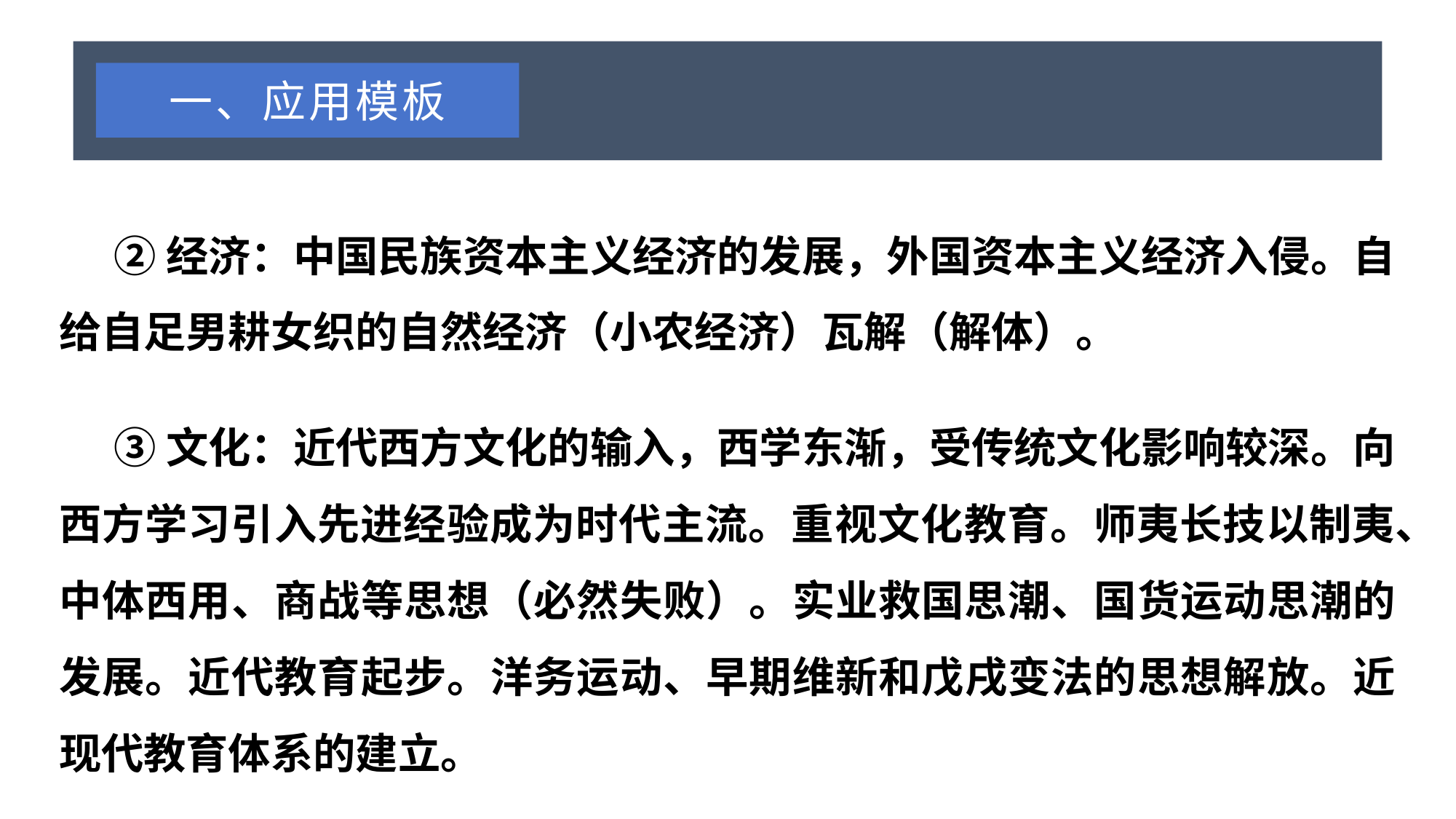

一、应用模板
②经济：中国民族资本主义经济的发展，外国资本主义经济入侵。自给自足男耕女织的自然经济（小农经济）瓦解（解体）。
③文化：近代西方文化的输入，西学东渐，受传统文化影响较深。向西方学习引入先进经验成为时代主流。重视文化教育。师夷长技以制夷、中体西用、商战等思想（必然失败）。实业救国思潮、国货运动思潮的发展。近代教育起步。洋务运动、早期维新和戊戌变法的思想解放。近现代教育体系的建立。